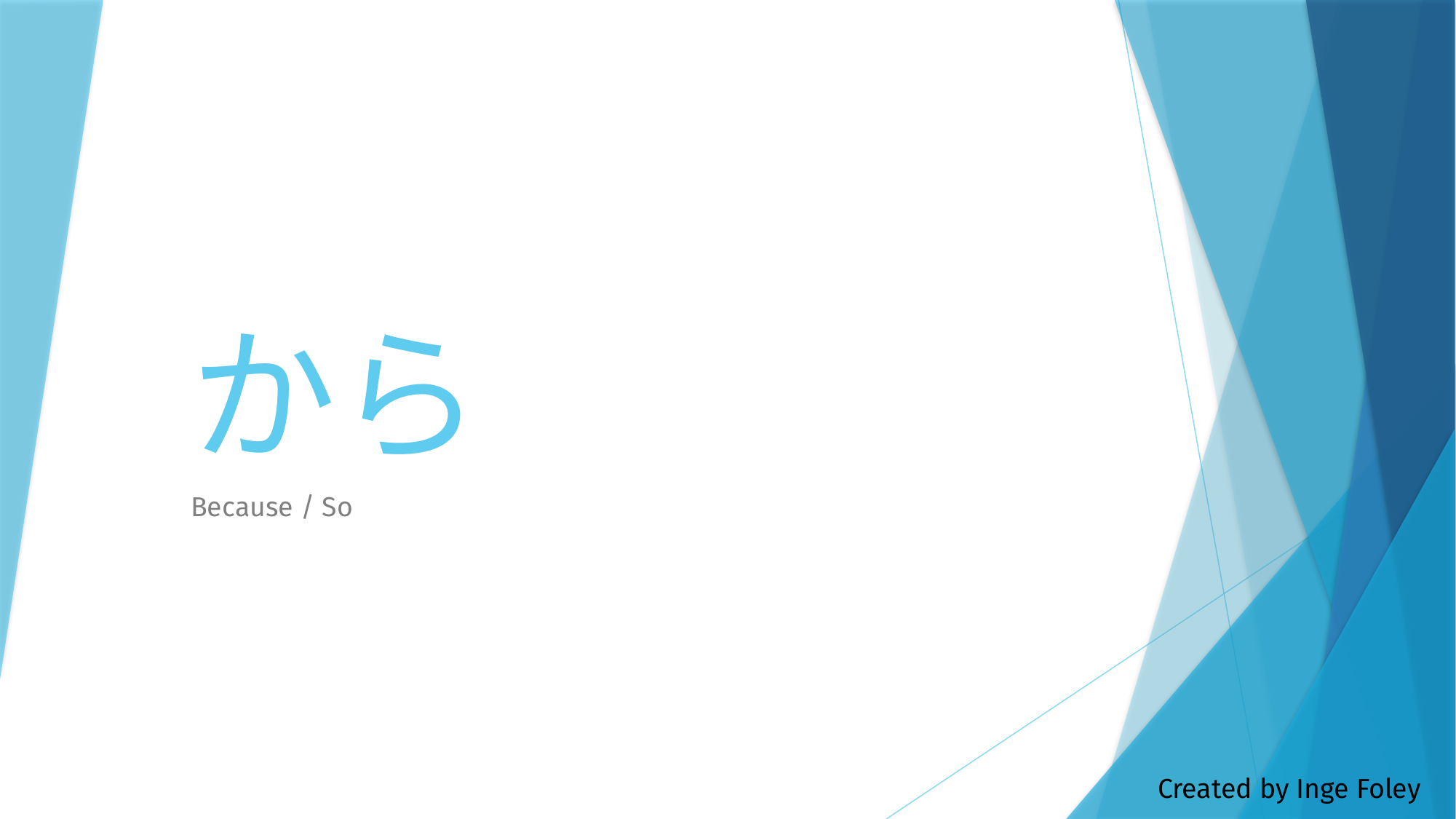

# から
Because / So
Created by Inge Foley